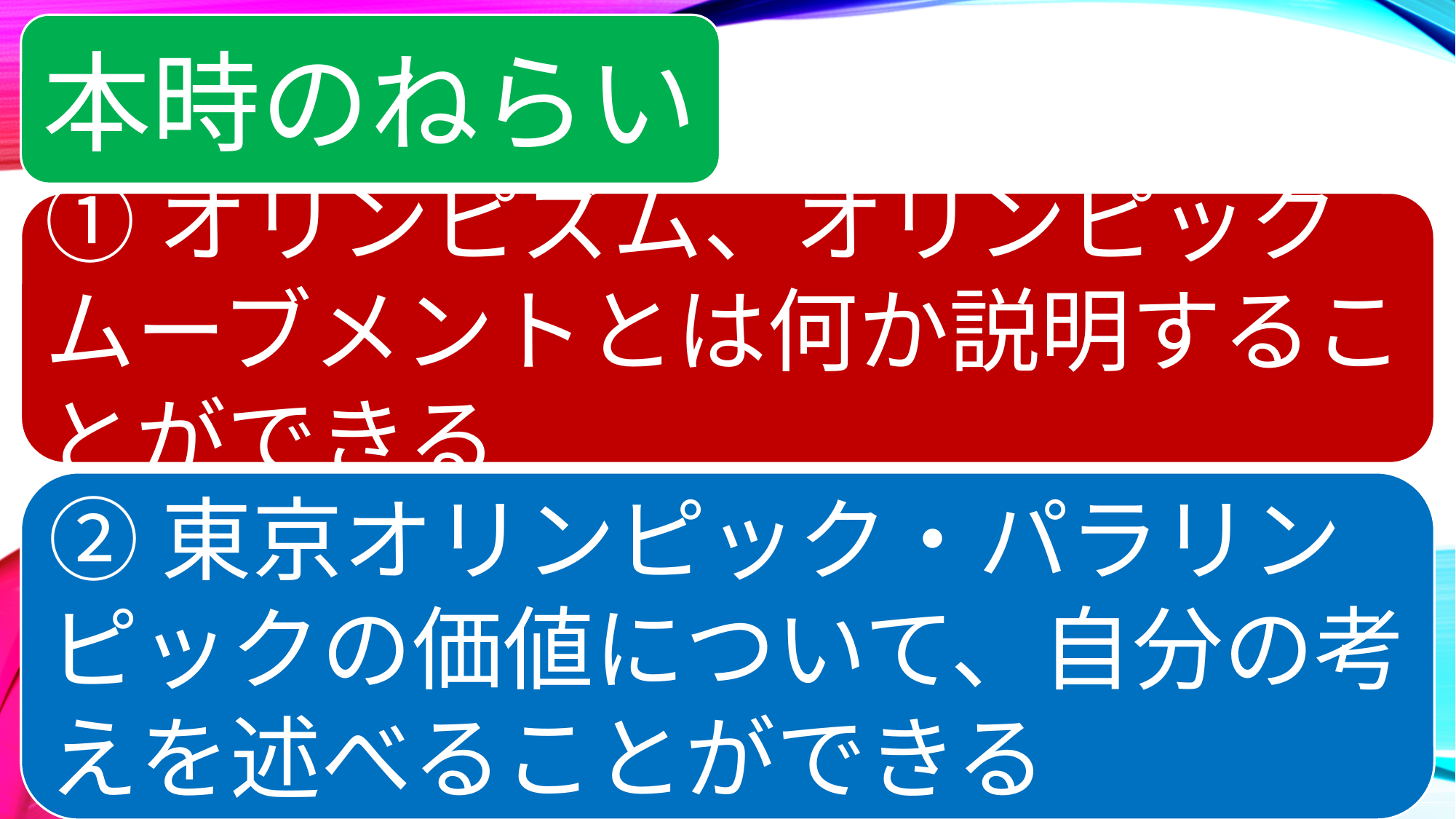

本時のねらい
①オリンピズム、オリンピックムーブメントとは何か説明することができる
#

②東京オリンピック・パラリンピックの価値について、自分の考えを述べることができる